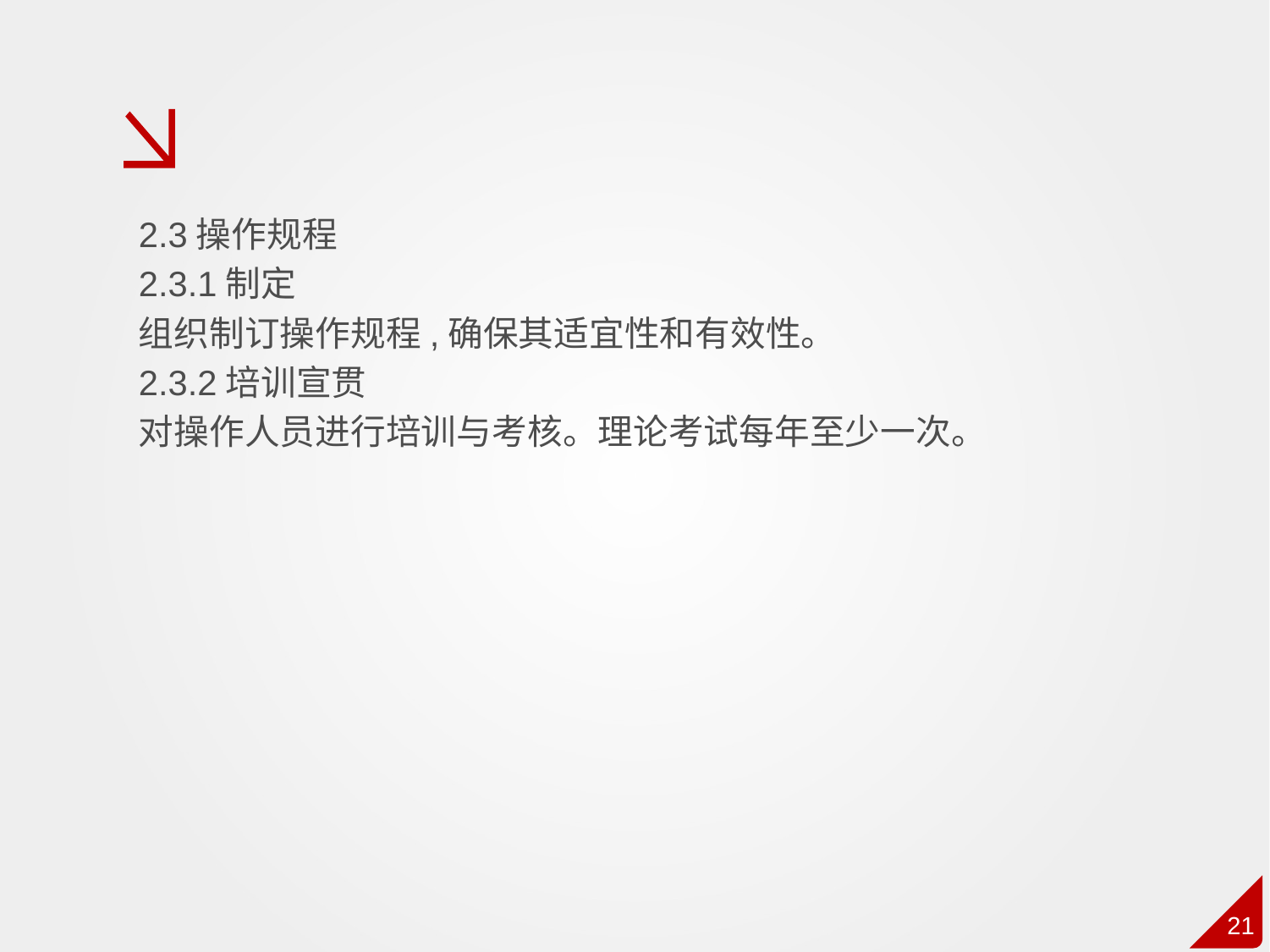

2.3操作规程
2.3.1制定
组织制订操作规程,确保其适宜性和有效性。
2.3.2培训宣贯
对操作人员进行培训与考核。理论考试每年至少一次。